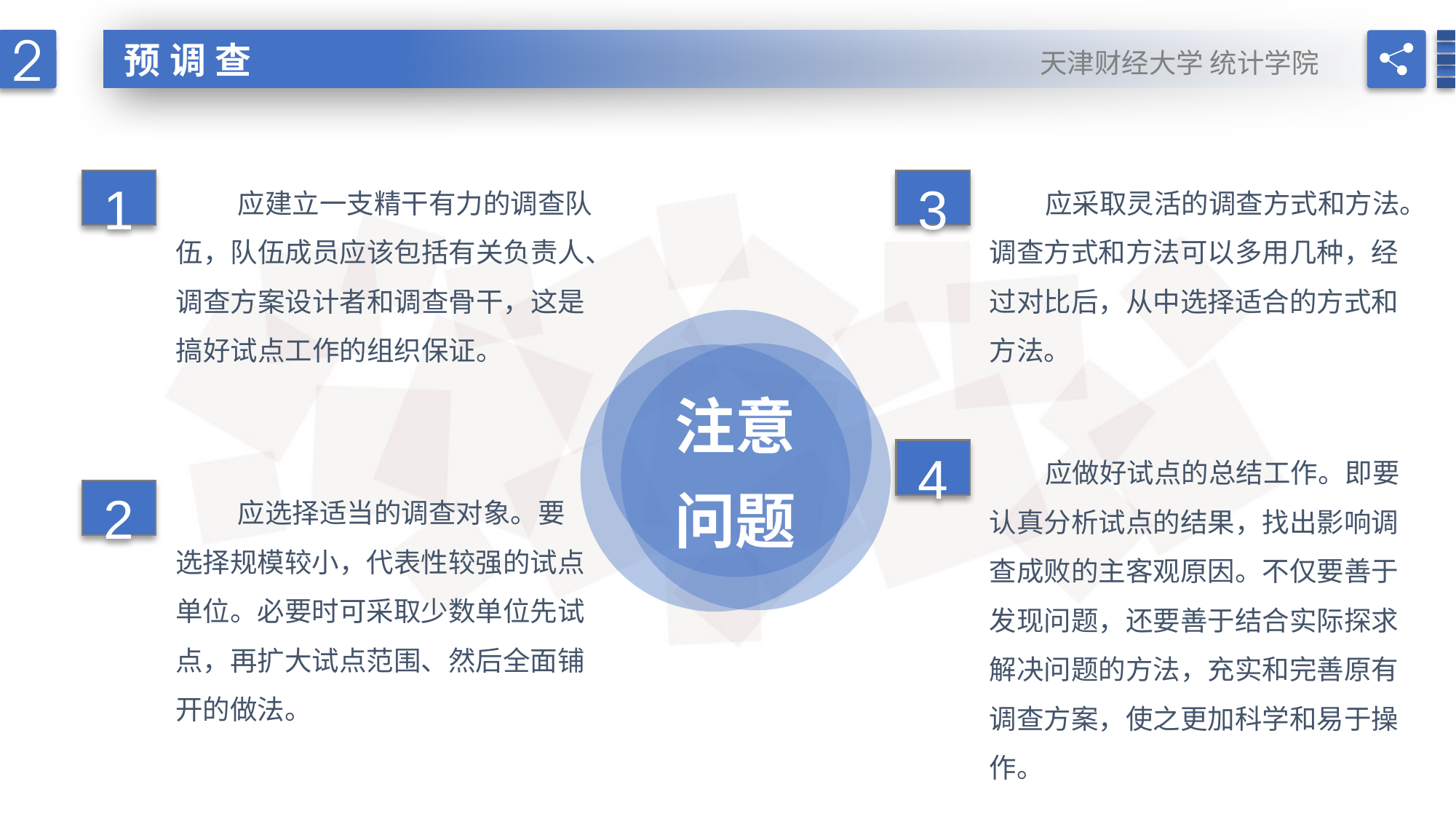

2

天津财经大学 统计学院

 预调查
  应建立一支精干有力的调查队伍，队伍成员应该包括有关负责人、调查方案设计者和调查骨干，这是搞好试点工作的组织保证。
 应采取灵活的调查方式和方法。调查方式和方法可以多用几种，经过对比后，从中选择适合的方式和方法。
1
3

注意问题
 应做好试点的总结工作。即要认真分析试点的结果，找出影响调查成败的主客观原因。不仅要善于发现问题，还要善于结合实际探求解决问题的方法，充实和完善原有调查方案，使之更加科学和易于操作。
4
  应选择适当的调查对象。要选择规模较小，代表性较强的试点单位。必要时可采取少数单位先试点，再扩大试点范围、然后全面铺开的做法。
2